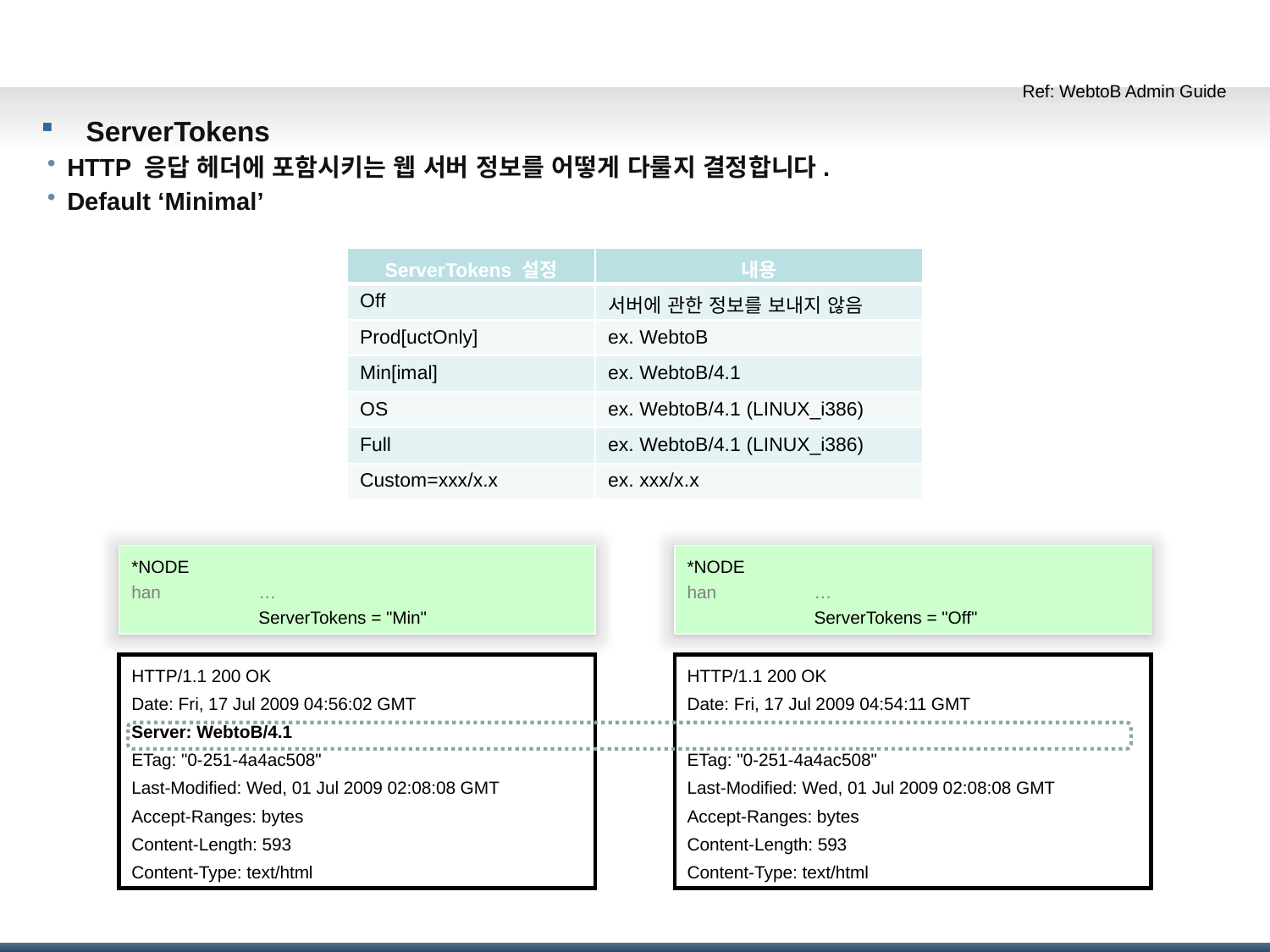

# ServerTokens
Ref: WebtoB Admin Guide
ServerTokens
HTTP 응답 헤더에 포함시키는 웹 서버 정보를 어떻게 다룰지 결정합니다.
Default ‘Minimal’
| ServerTokens 설정 | 내용 |
| --- | --- |
| Off | 서버에 관한 정보를 보내지 않음 |
| Prod[uctOnly] | ex. WebtoB |
| Min[imal] | ex. WebtoB/4.1 |
| OS | ex. WebtoB/4.1 (LINUX\_i386) |
| Full | ex. WebtoB/4.1 (LINUX\_i386) |
| Custom=xxx/x.x | ex. xxx/x.x |
*NODE
han	…
	ServerTokens = "Min"
*NODE
han	…
	ServerTokens = "Off"
HTTP/1.1 200 OK
Date: Fri, 17 Jul 2009 04:56:02 GMT
Server: WebtoB/4.1
ETag: "0-251-4a4ac508"
Last-Modified: Wed, 01 Jul 2009 02:08:08 GMT
Accept-Ranges: bytes
Content-Length: 593
Content-Type: text/html
HTTP/1.1 200 OK
Date: Fri, 17 Jul 2009 04:54:11 GMT

ETag: "0-251-4a4ac508"
Last-Modified: Wed, 01 Jul 2009 02:08:08 GMT
Accept-Ranges: bytes
Content-Length: 593
Content-Type: text/html